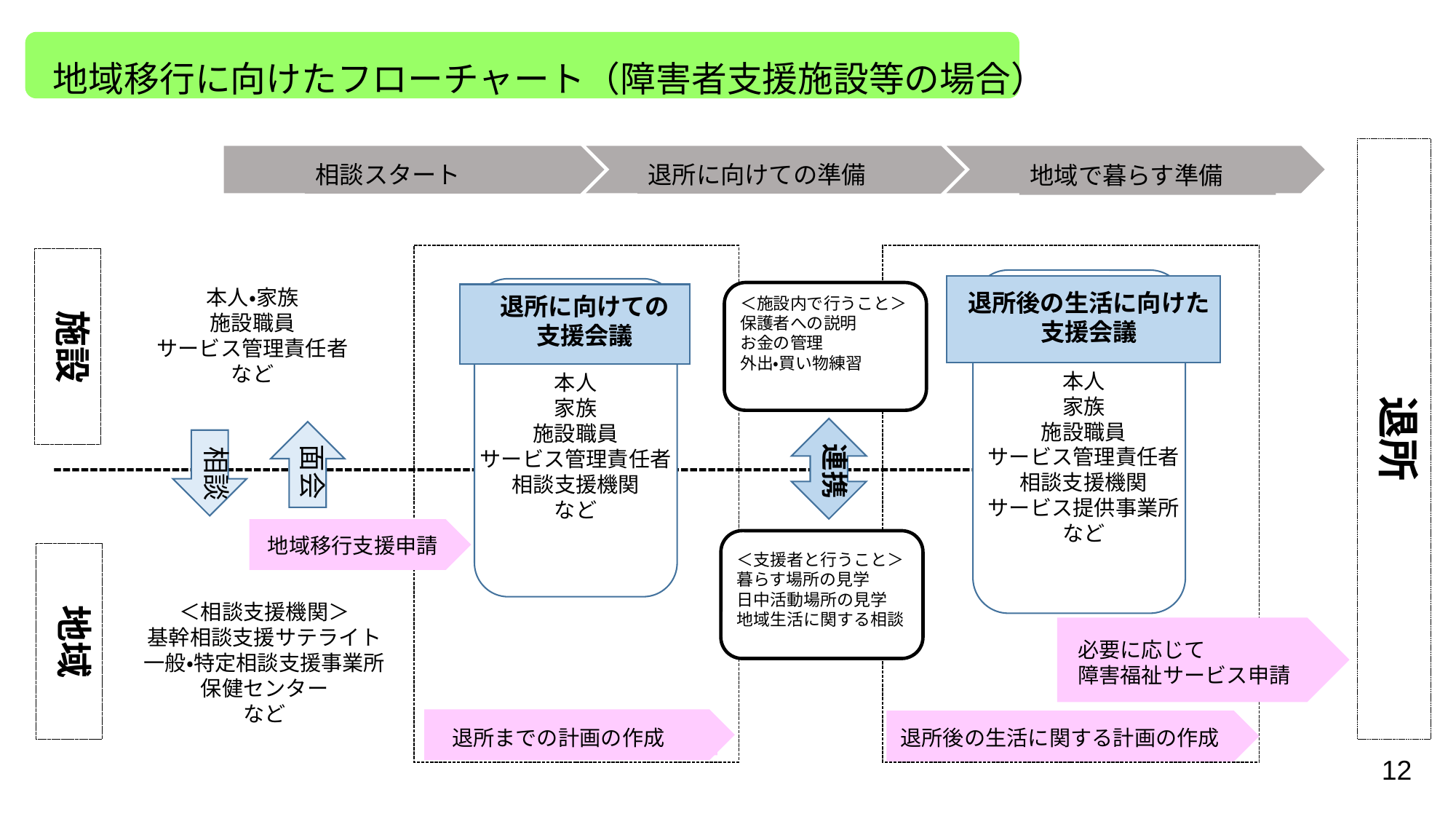

地域移行に向けたフローチャート（障害者支援施設等の場合）
退所

相談スタート

退所に向けての準備

地域で暮らす準備

施設

本人
家族
施設職員
サービス管理責任者
相談支援機関
サービス提供事業所
など

退所後の生活に向けた
支援会議
本人・家族
施設職員
サービス管理責任者
など

本人
家族
施設職員
サービス管理責任者
相談支援機関
など

退所に向けての
支援会議

＜施設内で行うこと＞
保護者への説明
お金の管理
外出・買い物練習

面会

相談
連携
-------------------------------------------------------------------------------------------------------

地域移行支援申請

＜支援者と行うこと＞
暮らす場所の見学
日中活動場所の見学
地域生活に関する相談
地域
＜相談支援機関＞
基幹相談支援サテライト
一般・特定相談支援事業所
保健センター
など

必要に応じて
障害福祉サービス申請

退所までの計画の作成

退所後の生活に関する計画の作成
12